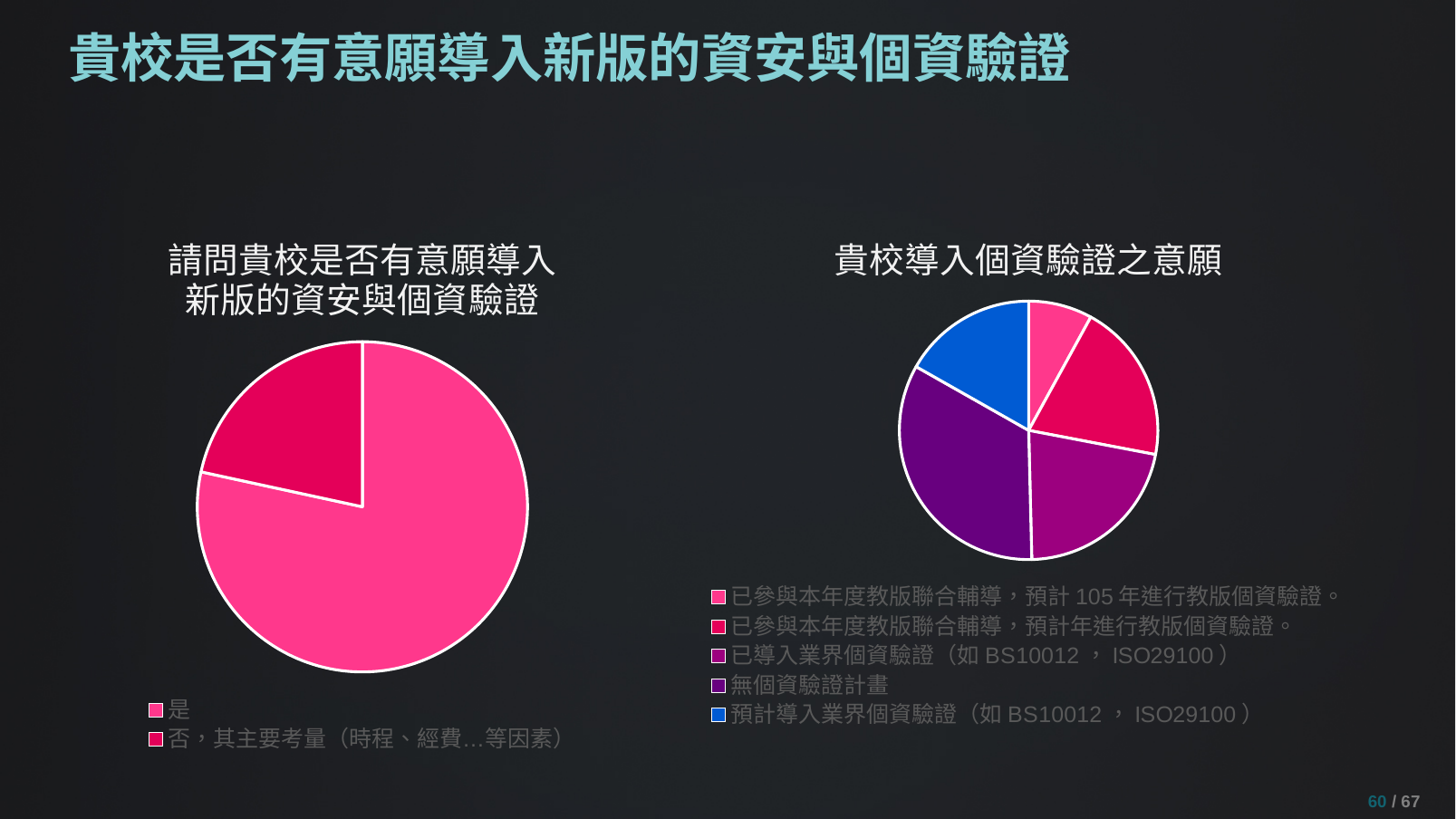

# 貴校是否有意願導入新版的資安與個資驗證

### Chart:

| Category | 請問貴校是否有意願導入新版的資安與個資驗證 |
|---|---|
| 是 | 0.784 |
| 否，其主要考量（時程、經費…等因素） | 0.216 |

### Chart:

| Category | 貴校導入個資驗證之意願 |
|---|---|
| 已參與本年度教版聯合輔導，預計105年進行教版個資驗證。 | 0.08 |
| 已參與本年度教版聯合輔導，預計年進行教版個資驗證。 | 0.2 |
| 已導入業界個資驗證（如BS10012，ISO29100） | 0.216 |
| 無個資驗證計畫 | 0.336 |
| 預計導入業界個資驗證（如BS10012，ISO29100） | 0.168 |